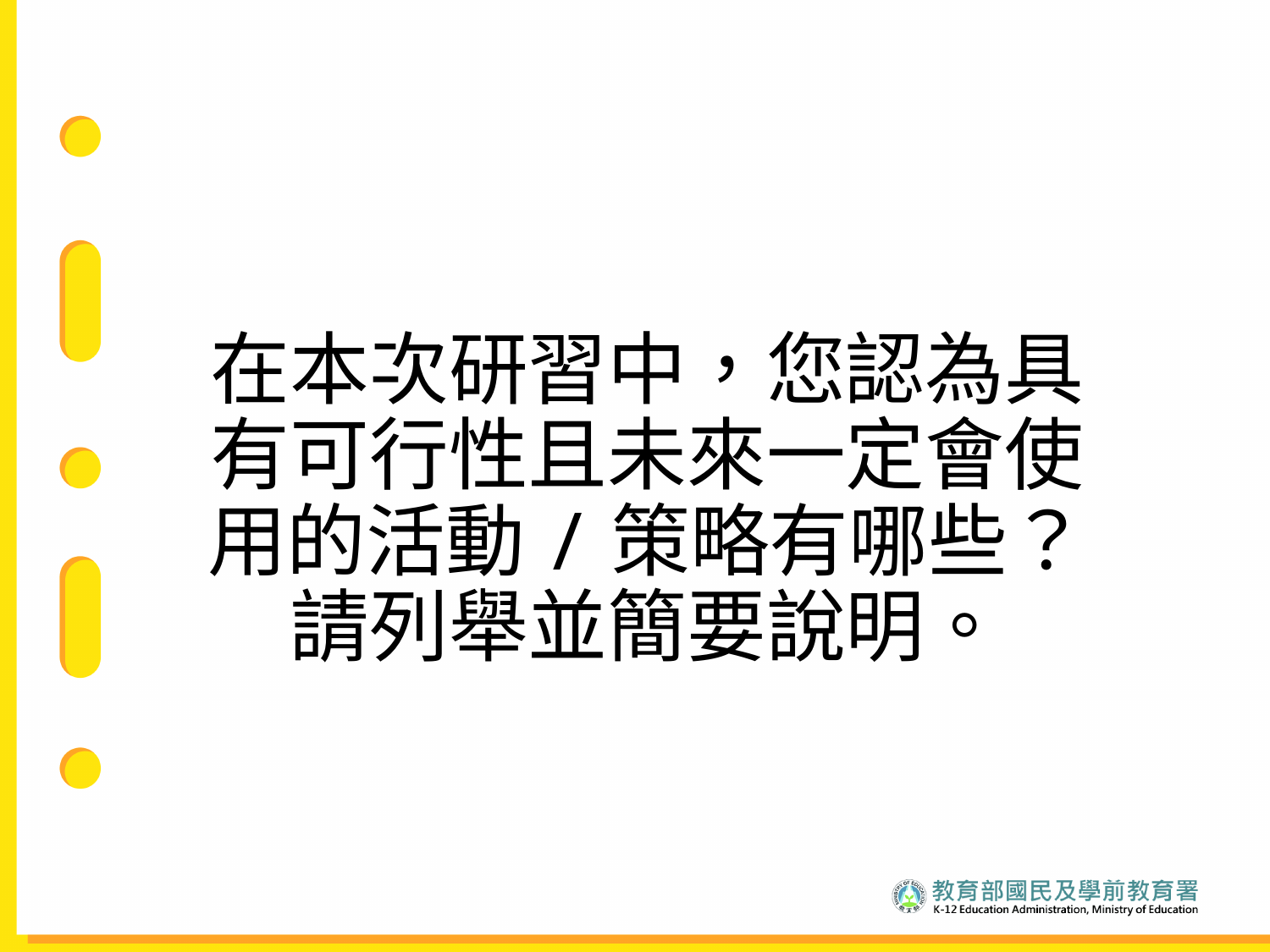

# 在本次研習中，您認為具有可行性且未來一定會使用的活動/策略有哪些？ 請列舉並簡要說明。